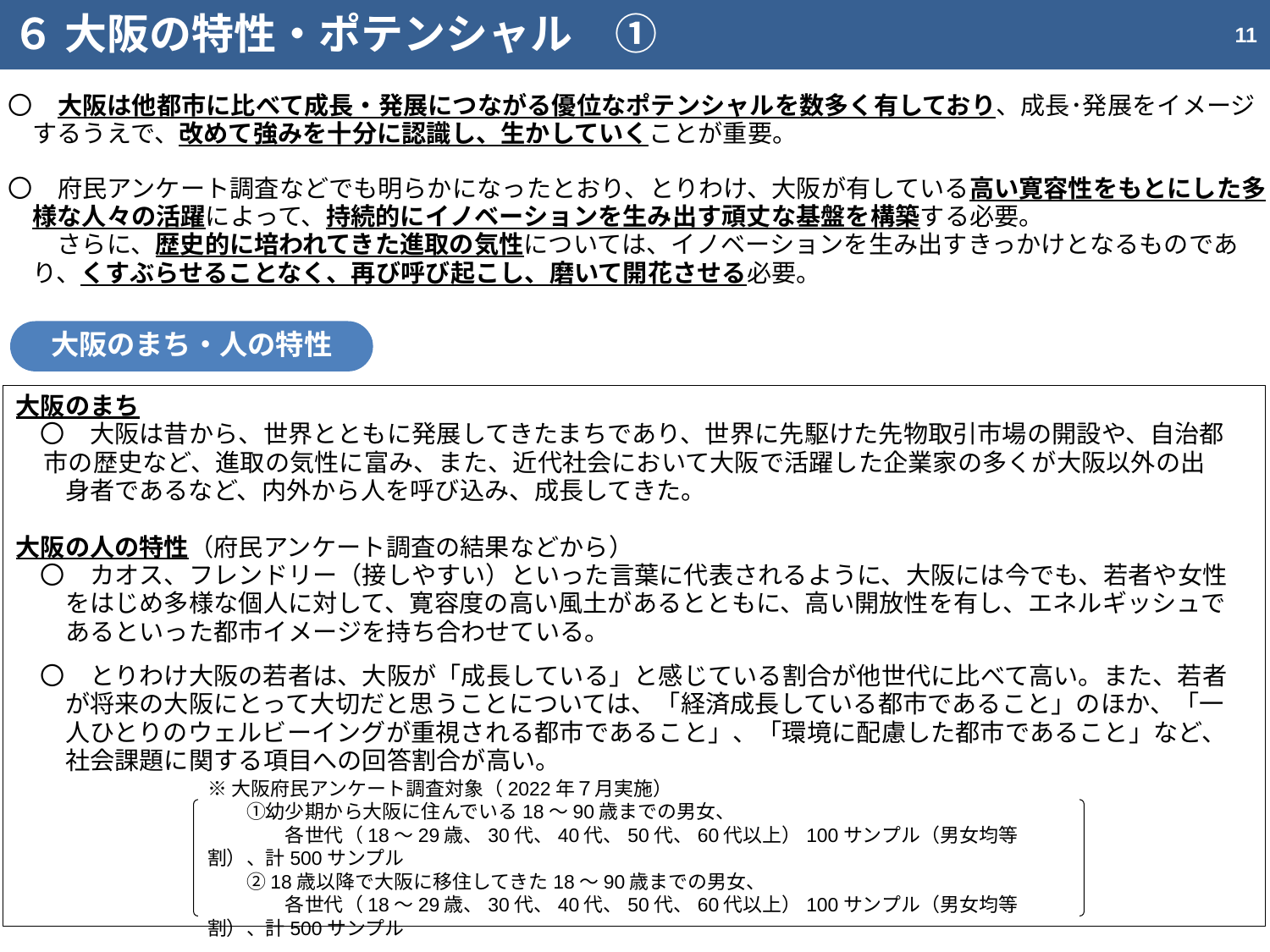

６ 大阪の特性・ポテンシャル　①
11
〇　大阪は他都市に比べて成長・発展につながる優位なポテンシャルを数多く有しており、成長･発展をイメージするうえで、改めて強みを十分に認識し、生かしていくことが重要。

〇　府民アンケート調査などでも明らかになったとおり、とりわけ、大阪が有している高い寛容性をもとにした多様な人々の活躍によって、持続的にイノベーションを生み出す頑丈な基盤を構築する必要。　　　　　　　　　　さらに、歴史的に培われてきた進取の気性については、イノベーションを生み出すきっかけとなるものであり、くすぶらせることなく、再び呼び起こし、磨いて開花させる必要。
大阪のまち・人の特性
大阪のまち
　〇　大阪は昔から、世界とともに発展してきたまちであり、世界に先駆けた先物取引市場の開設や、自治都
    市の歴史など、進取の気性に富み、また、近代社会において大阪で活躍した企業家の多くが大阪以外の出
　　身者であるなど、内外から人を呼び込み、成長してきた。

大阪の人の特性（府民アンケート調査の結果などから）
　〇　カオス、フレンドリー（接しやすい）といった言葉に代表されるように、大阪には今でも、若者や女性
　　をはじめ多様な個人に対して、寛容度の高い風土があるとともに、高い開放性を有し、エネルギッシュで
　　あるといった都市イメージを持ち合わせている。

　〇　とりわけ大阪の若者は、大阪が「成長している」と感じている割合が他世代に比べて高い。また、若者
　　が将来の大阪にとって大切だと思うことについては、「経済成長している都市であること」のほか、「一
　　人ひとりのウェルビーイングが重視される都市であること」、「環境に配慮した都市であること」など、
　　社会課題に関する項目への回答割合が高い。

※大阪府民アンケート調査対象（2022年７月実施）
　　①幼少期から大阪に住んでいる18～90歳までの男女、
　　　　各世代（18～29歳、30代、40代、50代、60代以上）100サンプル（男女均等割）、計500サンプル
　　②18歳以降で大阪に移住してきた18～90歳までの男女、
　　　　各世代（18～29歳、30代、40代、50代、60代以上）100サンプル（男女均等割）、計500サンプル